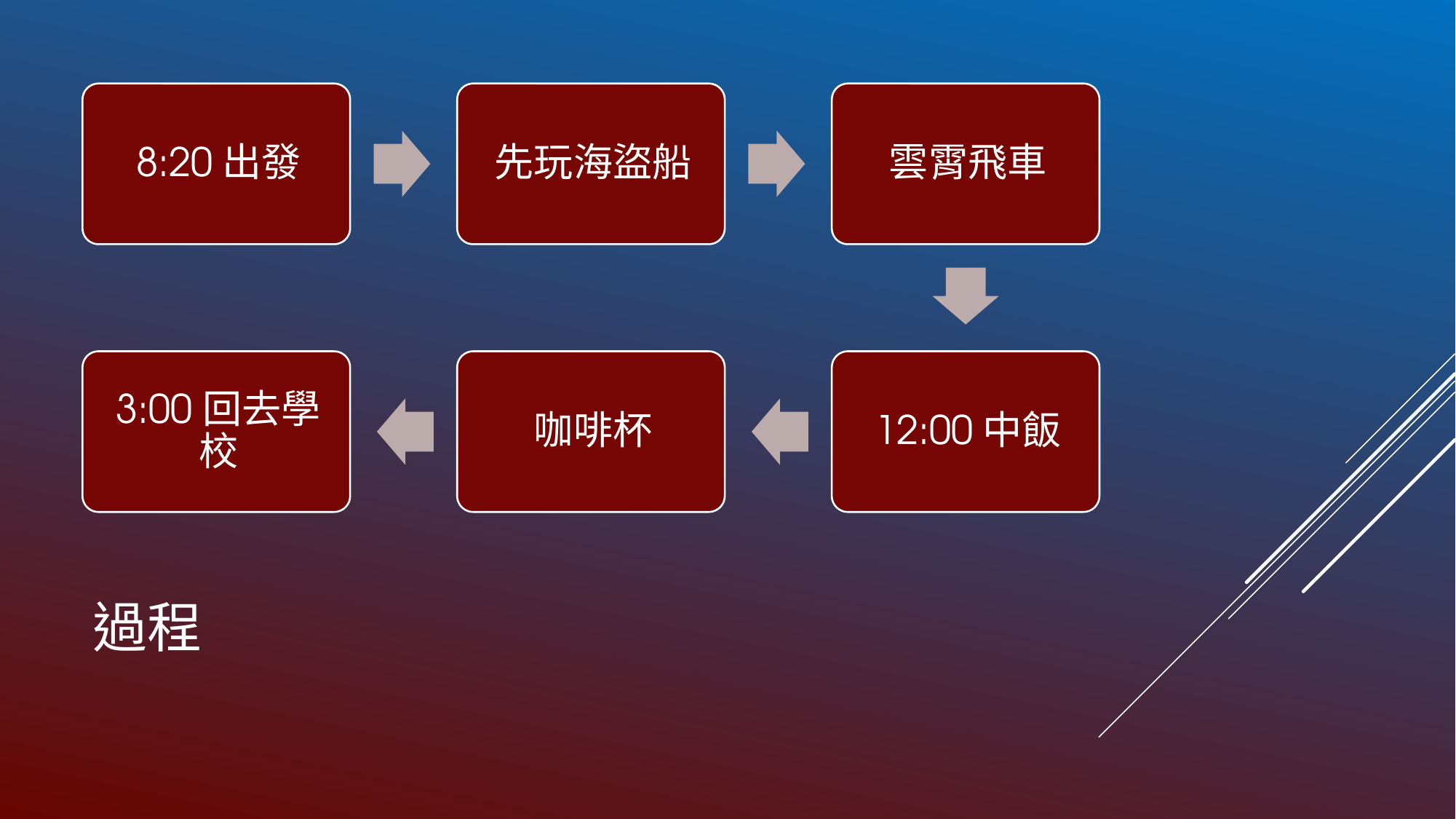

8:20出發

先玩海盜船

雲霄飛車

12:00中飯

咖啡杯

3:00回去學校
# 過程